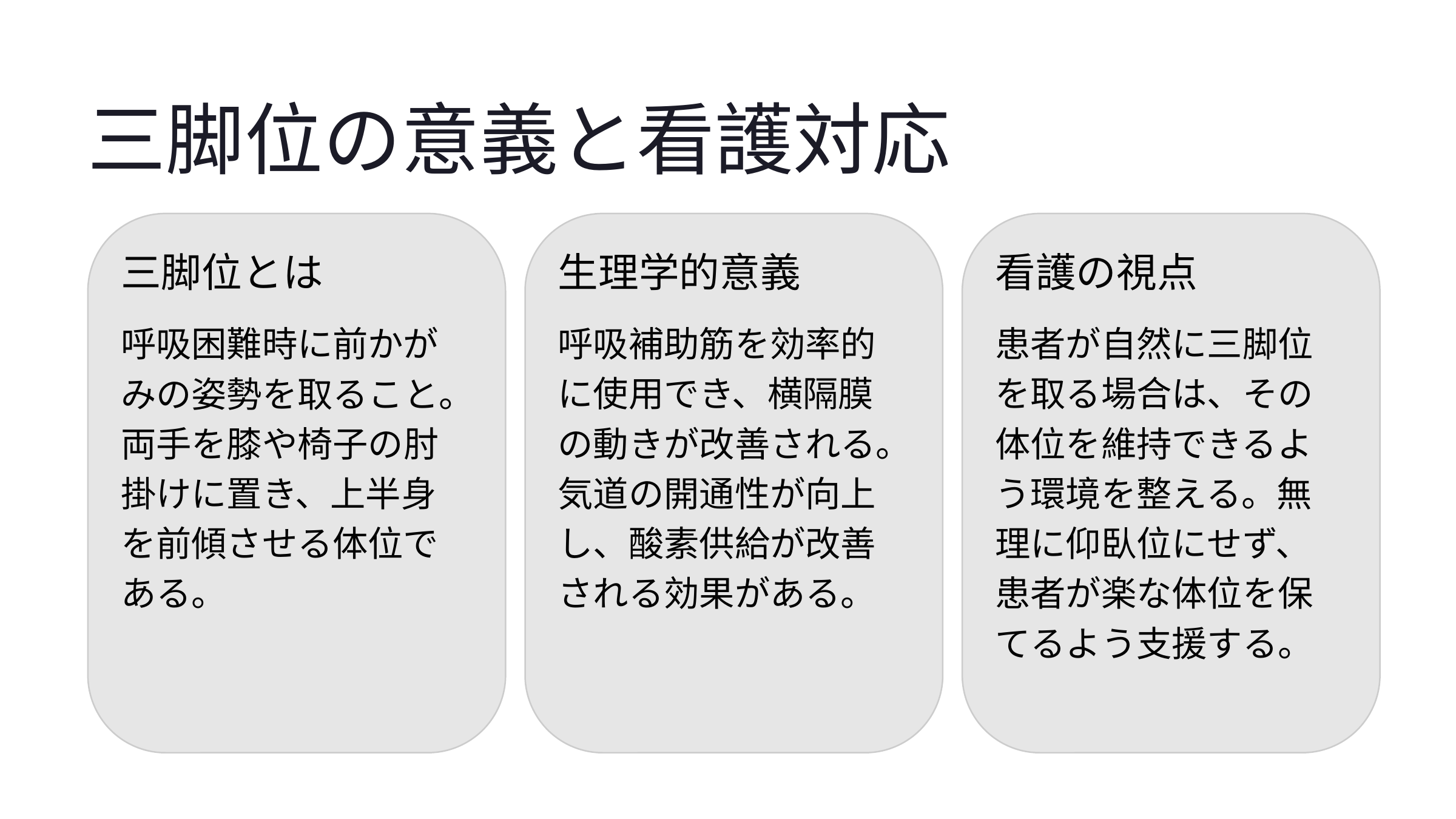

三脚位の意義と看護対応

三脚位とは
生理学的意義
看護の視点
呼吸困難時に前かがみの姿勢を取ること。両手を膝や椅子の肘掛けに置き、上半身を前傾させる体位である。
呼吸補助筋を効率的に使用でき、横隔膜の動きが改善される。気道の開通性が向上し、酸素供給が改善される効果がある。
患者が自然に三脚位を取る場合は、その体位を維持できるよう環境を整える。無理に仰臥位にせず、患者が楽な体位を保てるよう支援する。